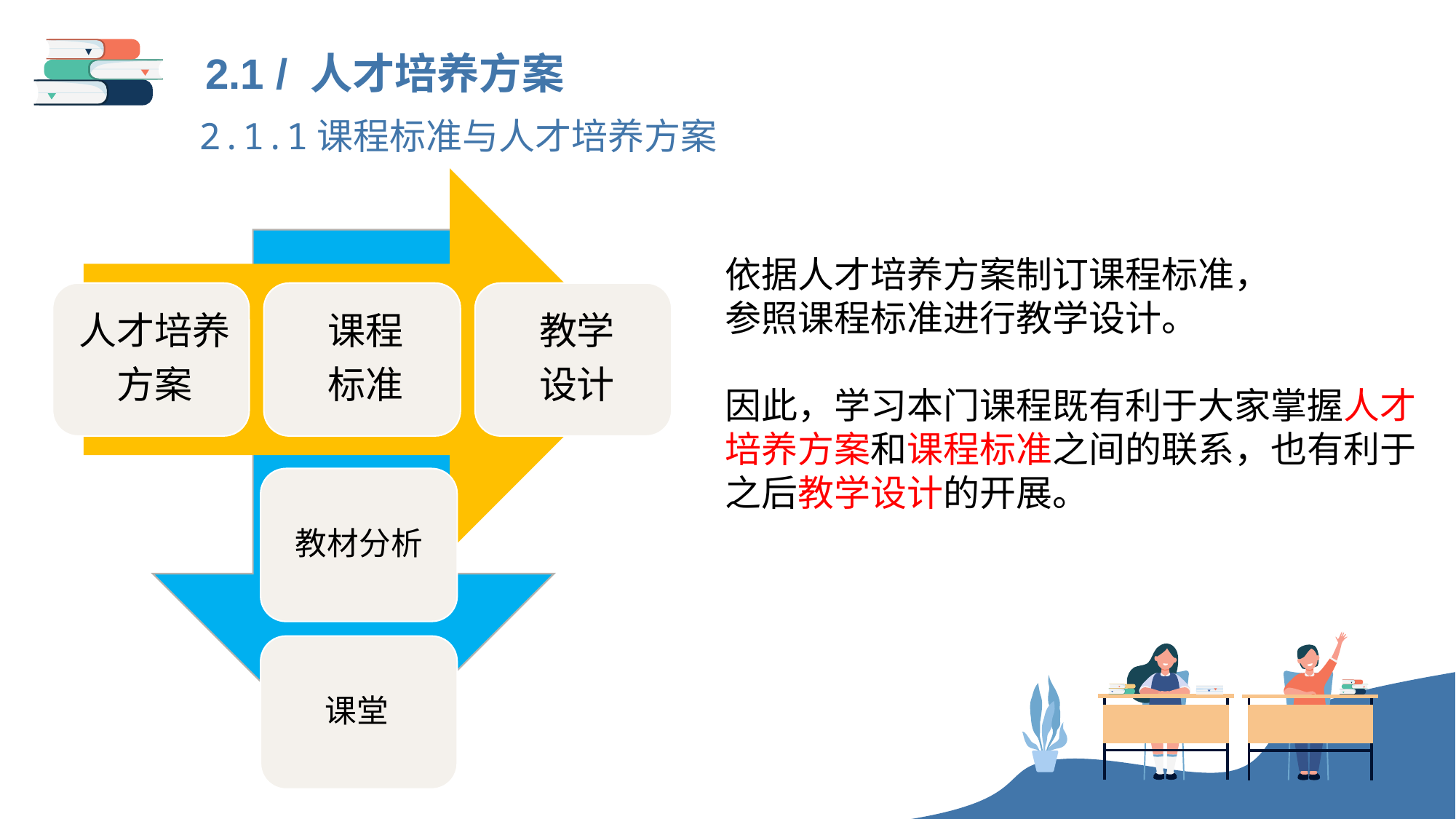

2.1 / 人才培养方案
2.1.1课程标准与人才培养方案
人才培养
方案
课程
标准
教学
设计

依据人才培养方案制订课程标准，
参照课程标准进行教学设计。

因此，学习本门课程既有利于大家掌握人才
培养方案和课程标准之间的联系，也有利于
之后教学设计的开展。

教材分析

课堂